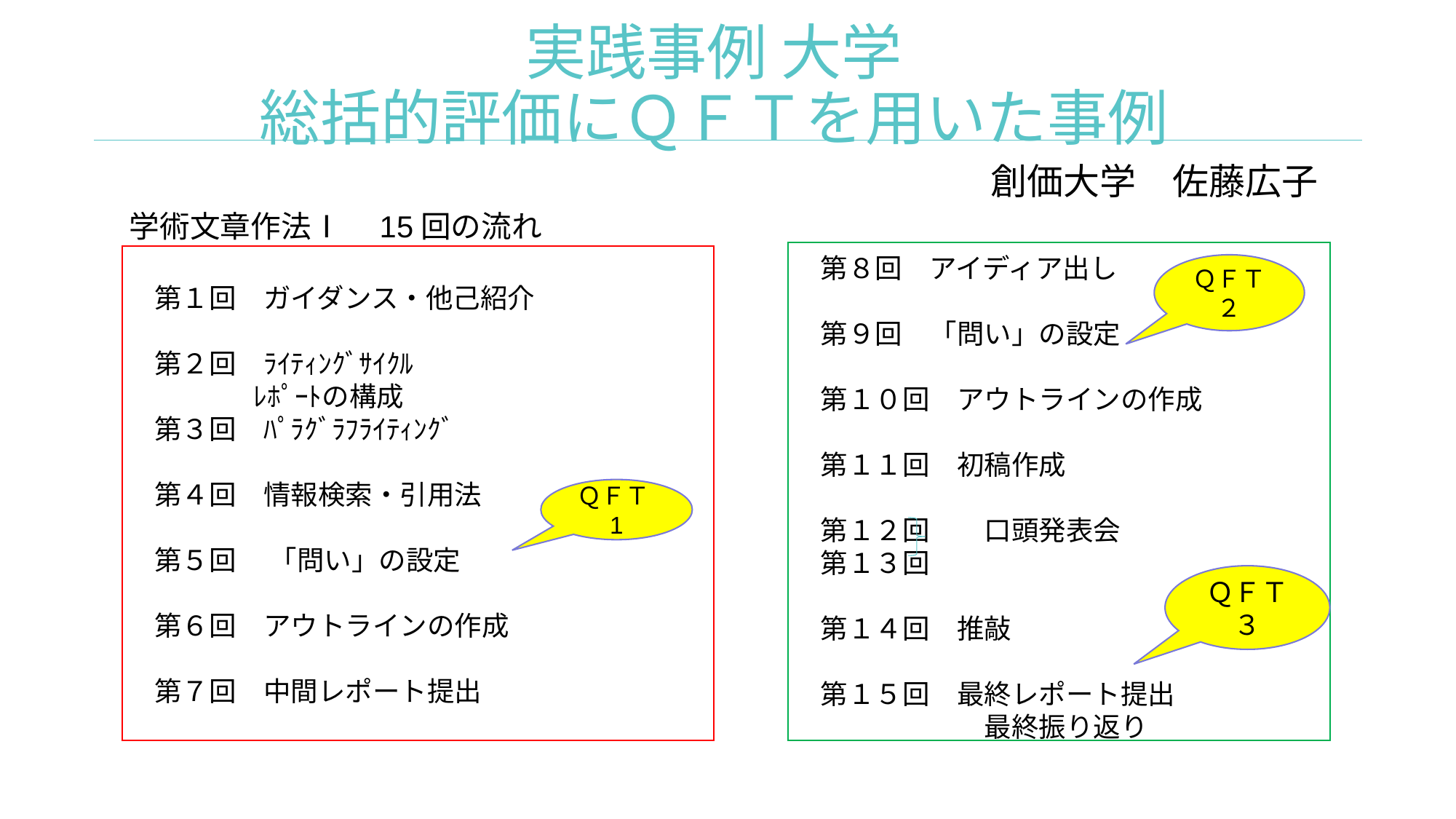

59
# 実践事例 大学 総括的評価にＱＦＴを用いた事例
創価大学　佐藤広子
学術文章作法Ⅰ　15回の流れ

第８回　アイディア出し

第９回　「問い」の設定

第１０回　アウトラインの作成

第１１回　初稿作成

第１２回　　口頭発表会
第１３回

第１４回　推敲

第１５回　最終レポート提出
　　　　　　最終振り返り
ＱＦＴ２
第１回　ガイダンス・他己紹介

第２回　ﾗｲﾃｨﾝｸﾞｻｲｸﾙ
               ﾚﾎﾟｰﾄの構成
第３回　ﾊﾟﾗｸﾞﾗﾌﾗｲﾃｨﾝｸﾞ

第４回　情報検索・引用法

第５回　 「問い」の設定

第６回　アウトラインの作成

第７回　中間レポート提出

ＱＦＴ1

ＱＦＴ３